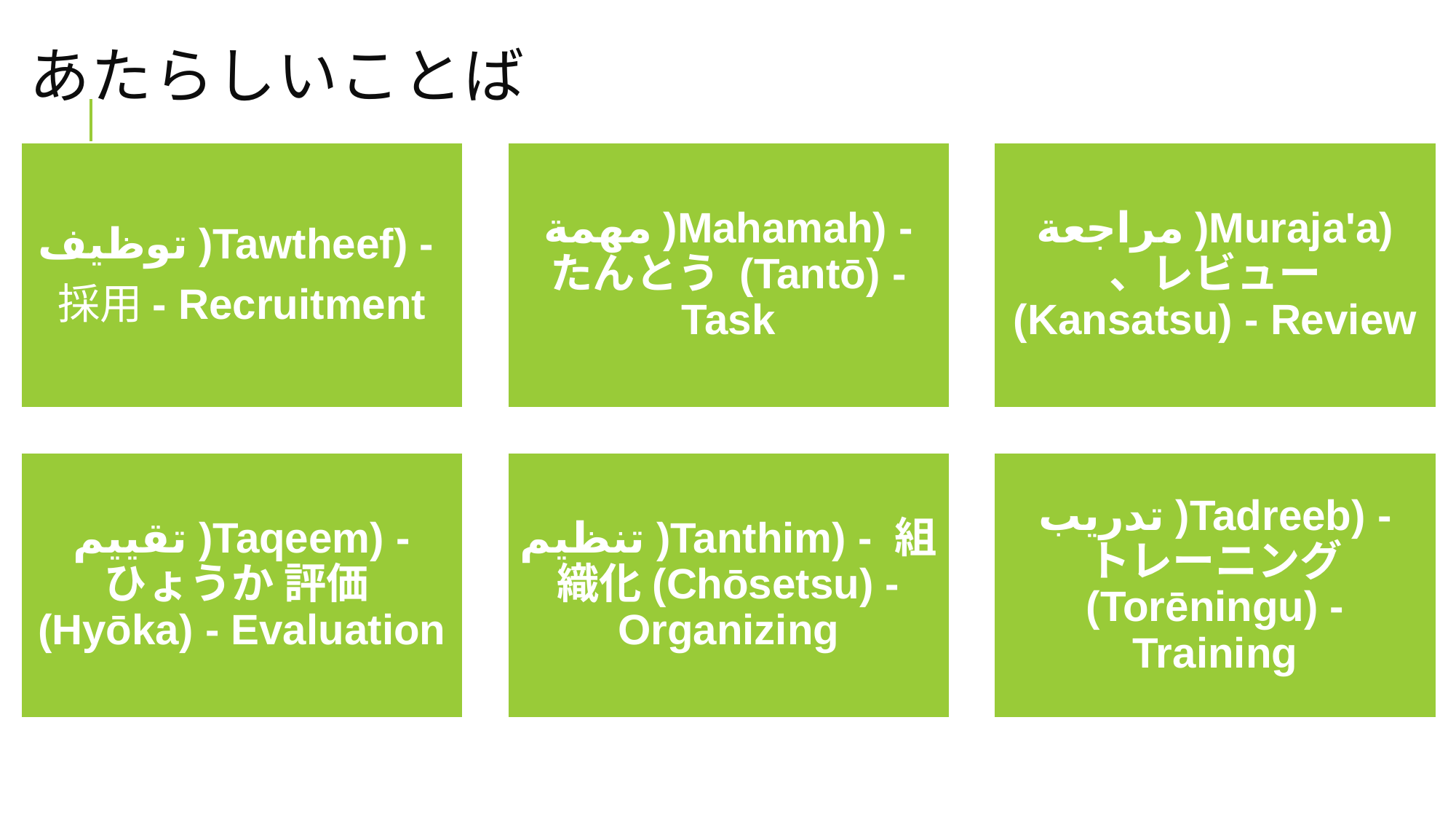

# あたらしいことば
توظيف )Tawtheef) -
採用- Recruitment
مهمة )Mahamah) - たんとう (Tantō) - Task
مراجعة )Muraja'a) 、レビュー (Kansatsu) - Review
تقييم )Taqeem) - ひょうか 評価(Hyōka) - Evaluation
تنظيم )Tanthim) - 組織化(Chōsetsu) - Organizing
تدريب )Tadreeb) - トレーニング (Torēningu) - Training